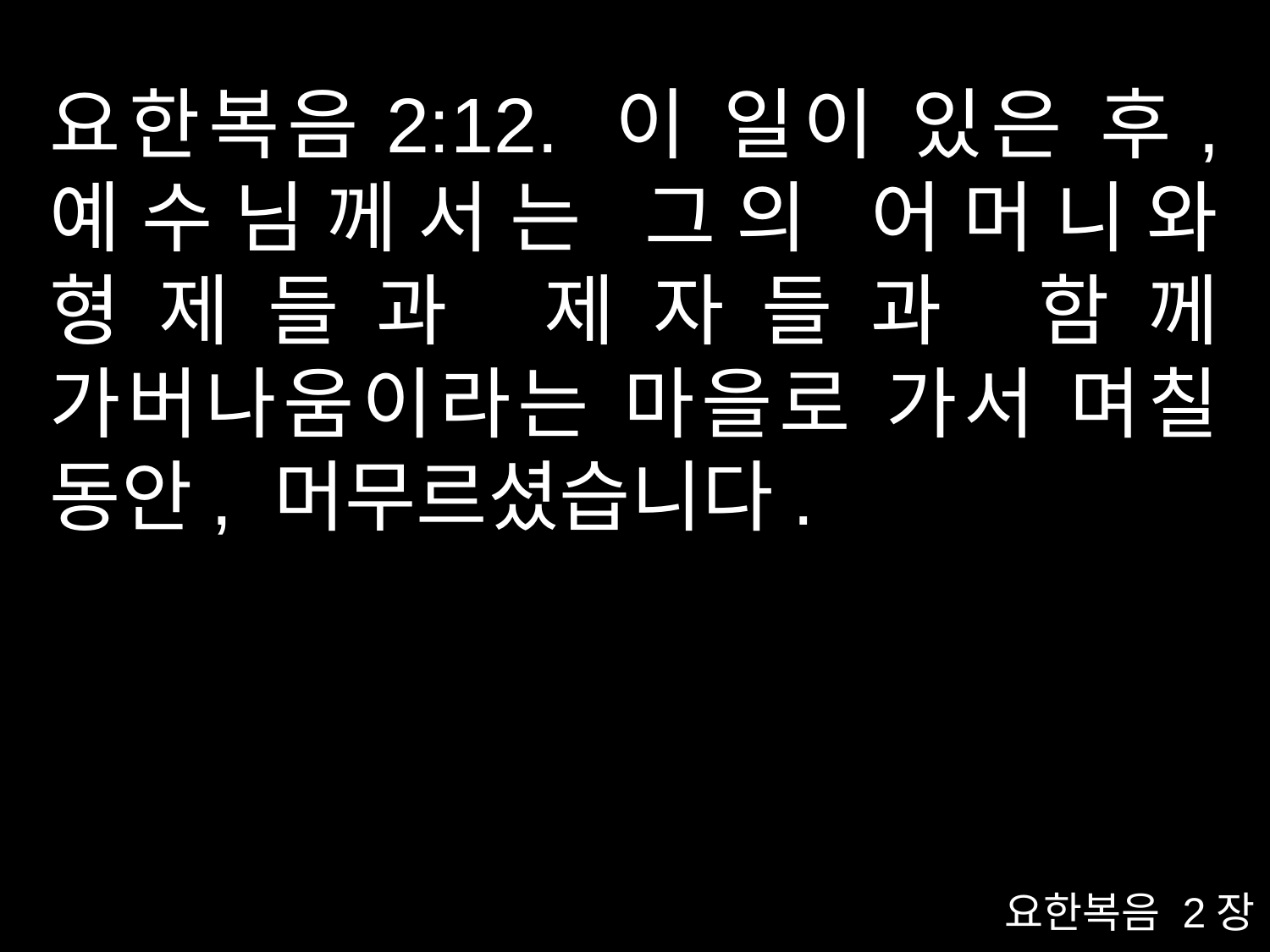

# 요한복음2:12. 이 일이 있은 후, 예수님께서는 그의 어머니와 형제들과 제자들과 함께 가버나움이라는 마을로 가서 며칠 동안, 머무르셨습니다.
요한복음 2장